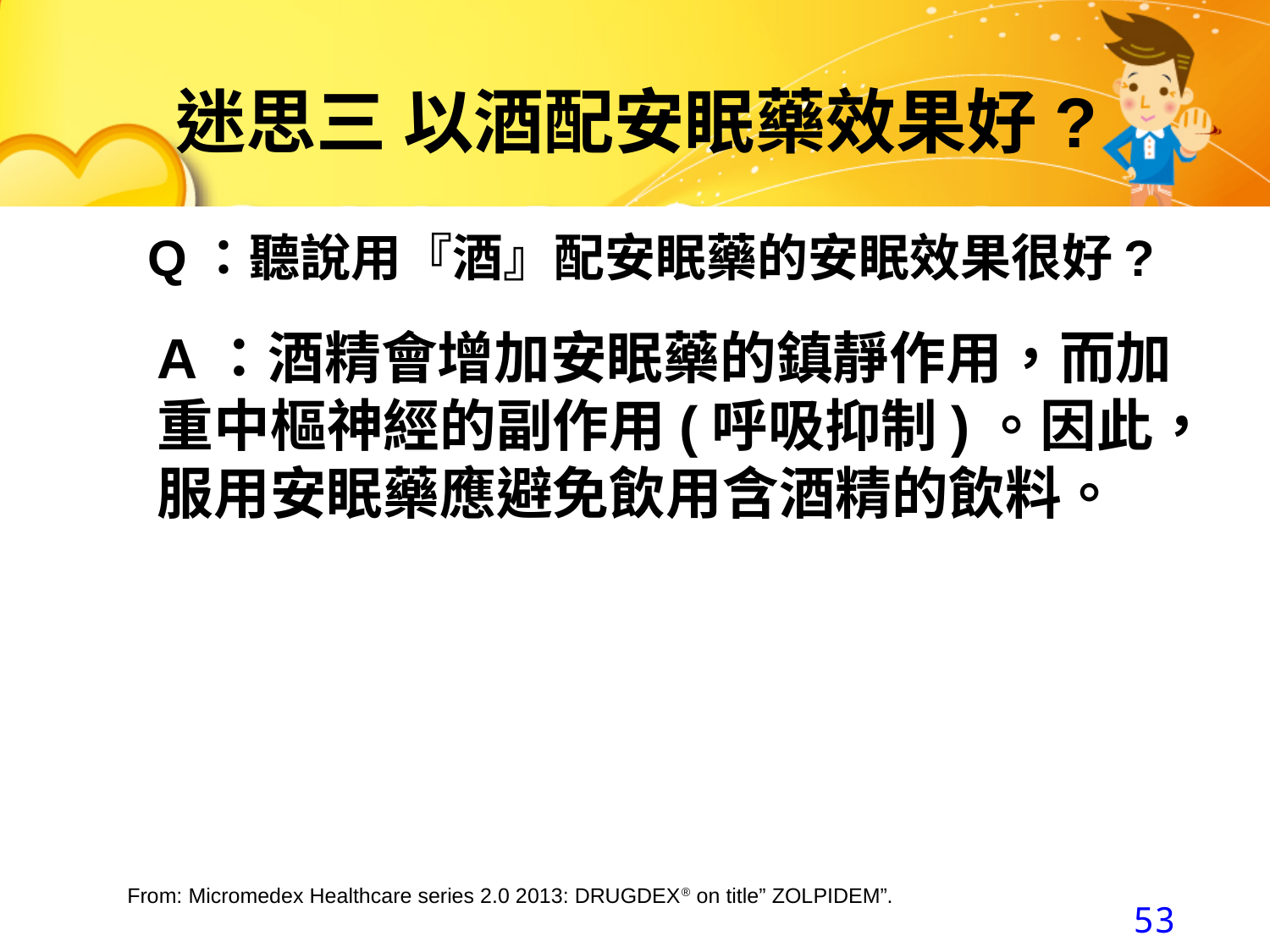

迷思三 以酒配安眠藥效果好?
Q：聽說用『酒』配安眠藥的安眠效果很好?

A：酒精會增加安眠藥的鎮靜作用，而加重中樞神經的副作用(呼吸抑制)。因此，服用安眠藥應避免飲用含酒精的飲料。
From: Micromedex Healthcare series 2.0 2013: DRUGDEX® on title” ZOLPIDEM”.
53